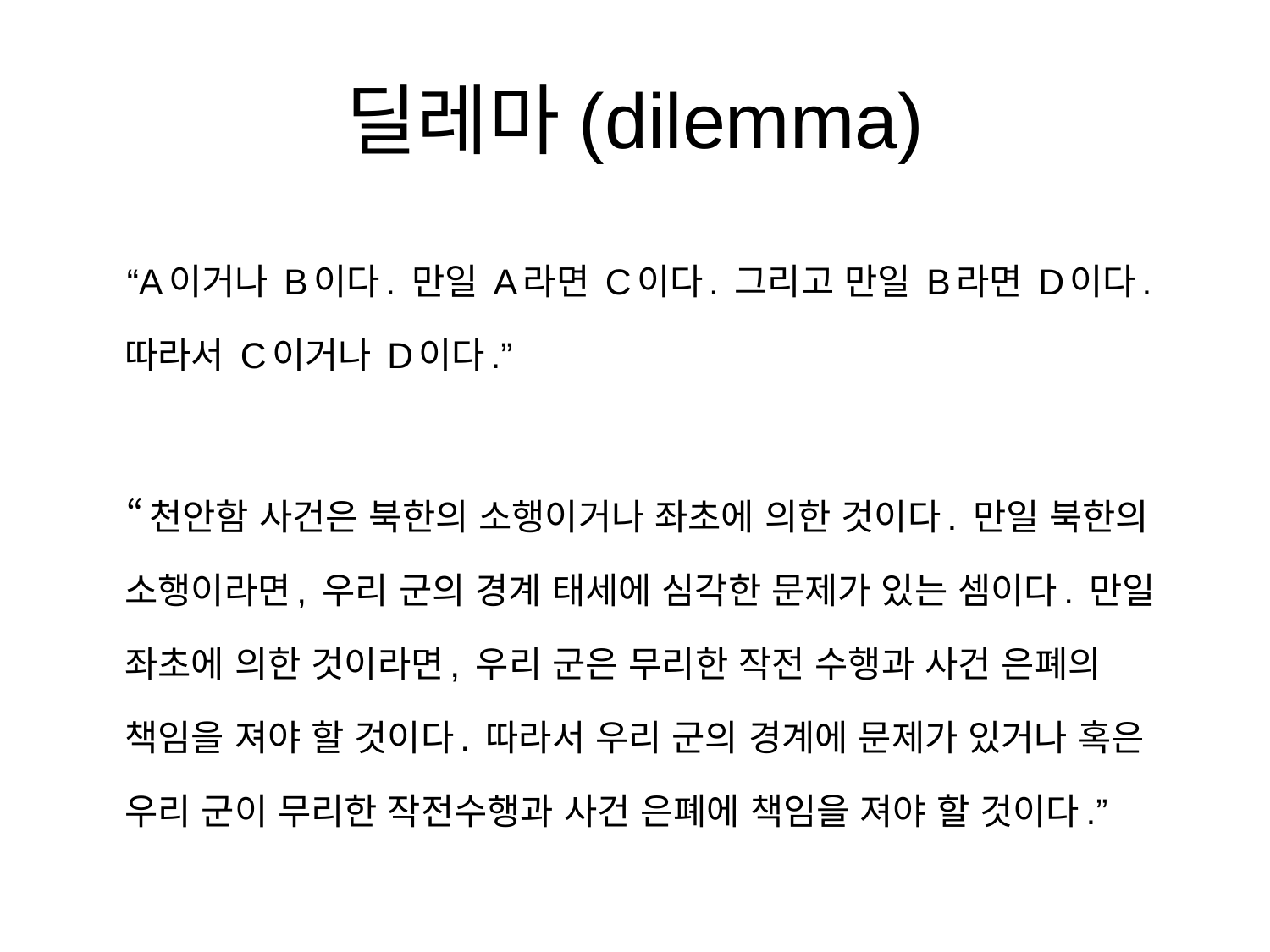

# 딜레마(dilemma)
     “A이거나 B이다. 만일 A라면 C이다. 그리고 만일 B라면 D이다. 따라서 C이거나 D이다.”

     “천안함 사건은 북한의 소행이거나 좌초에 의한 것이다. 만일 북한의 소행이라면, 우리 군의 경계 태세에 심각한 문제가 있는 셈이다. 만일 좌초에 의한 것이라면, 우리 군은 무리한 작전 수행과 사건 은폐의 책임을 져야 할 것이다. 따라서 우리 군의 경계에 문제가 있거나 혹은 우리 군이 무리한 작전수행과 사건 은폐에 책임을 져야 할 것이다.”